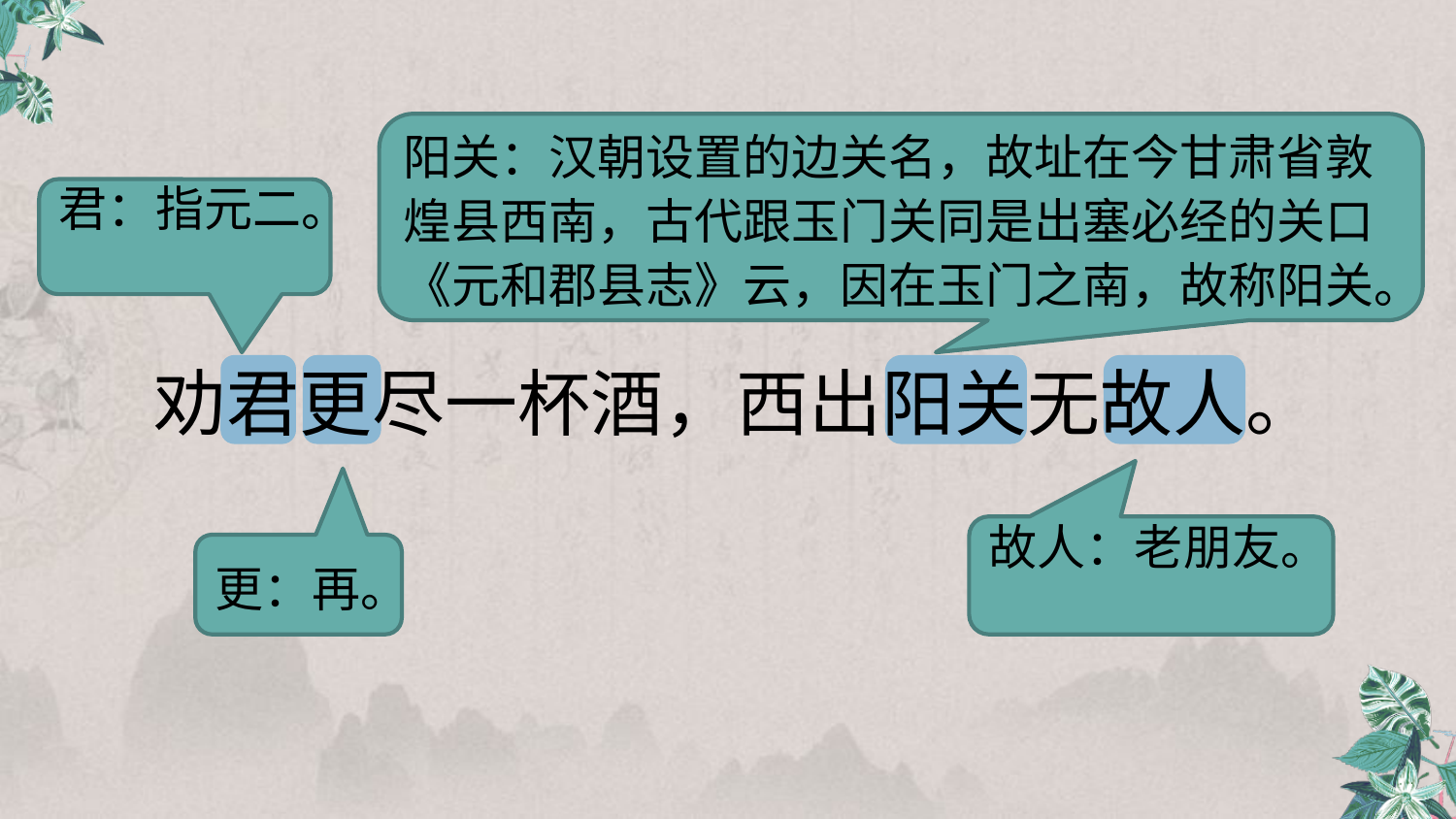

阳关：汉朝设置的边关名，故址在今甘肃省敦煌县西南，古代跟玉门关同是出塞必经的关口《元和郡县志》云，因在玉门之南，故称阳关。
君：指元二。
劝君更尽一杯酒，西出阳关无故人。

故人：老朋友。
更：再。